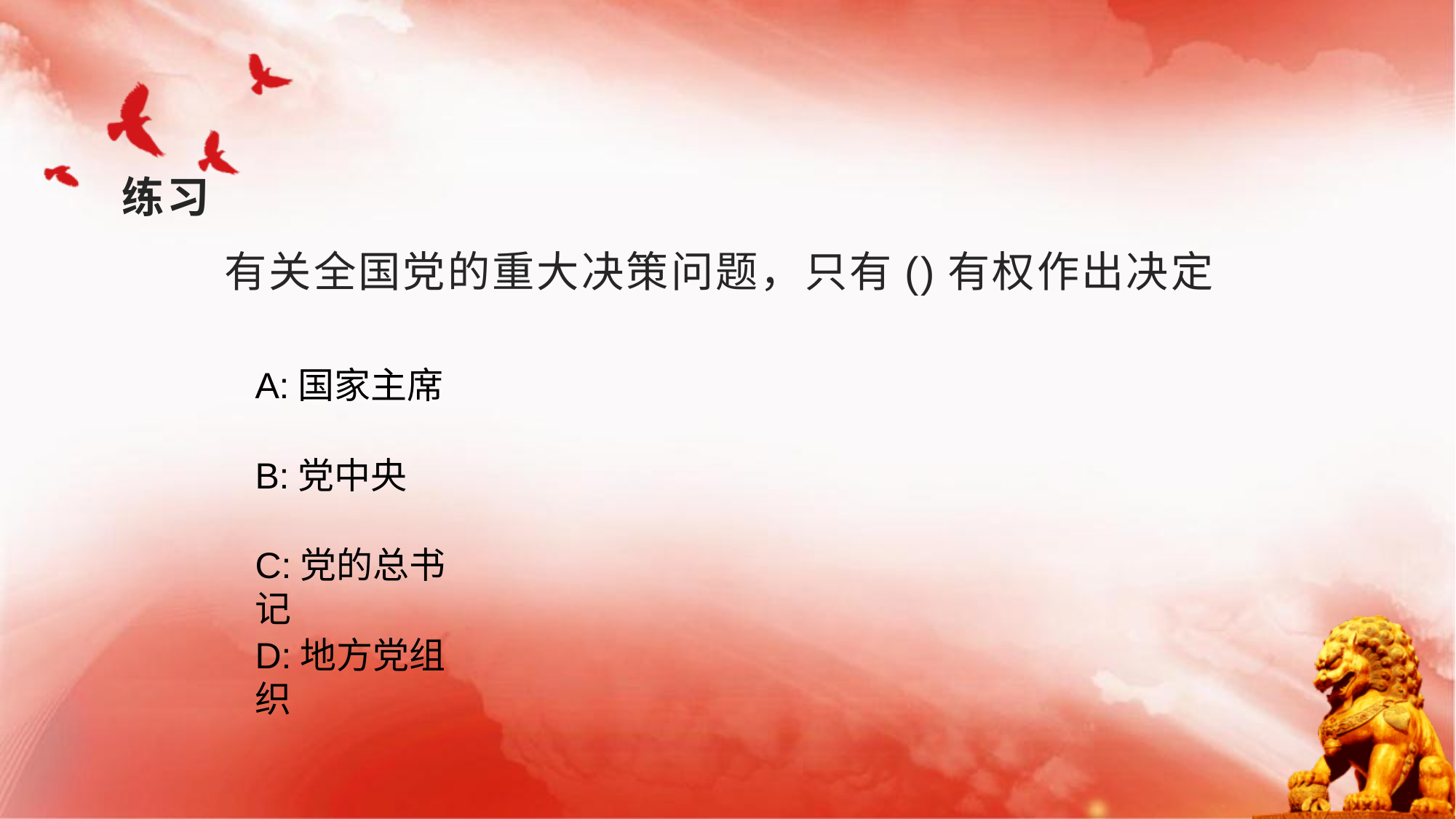

# 练习
有关全国党的重大决策问题，只有()有权作出决定

A:国家主席

B:党中央

C:党的总书记

D:地方党组织